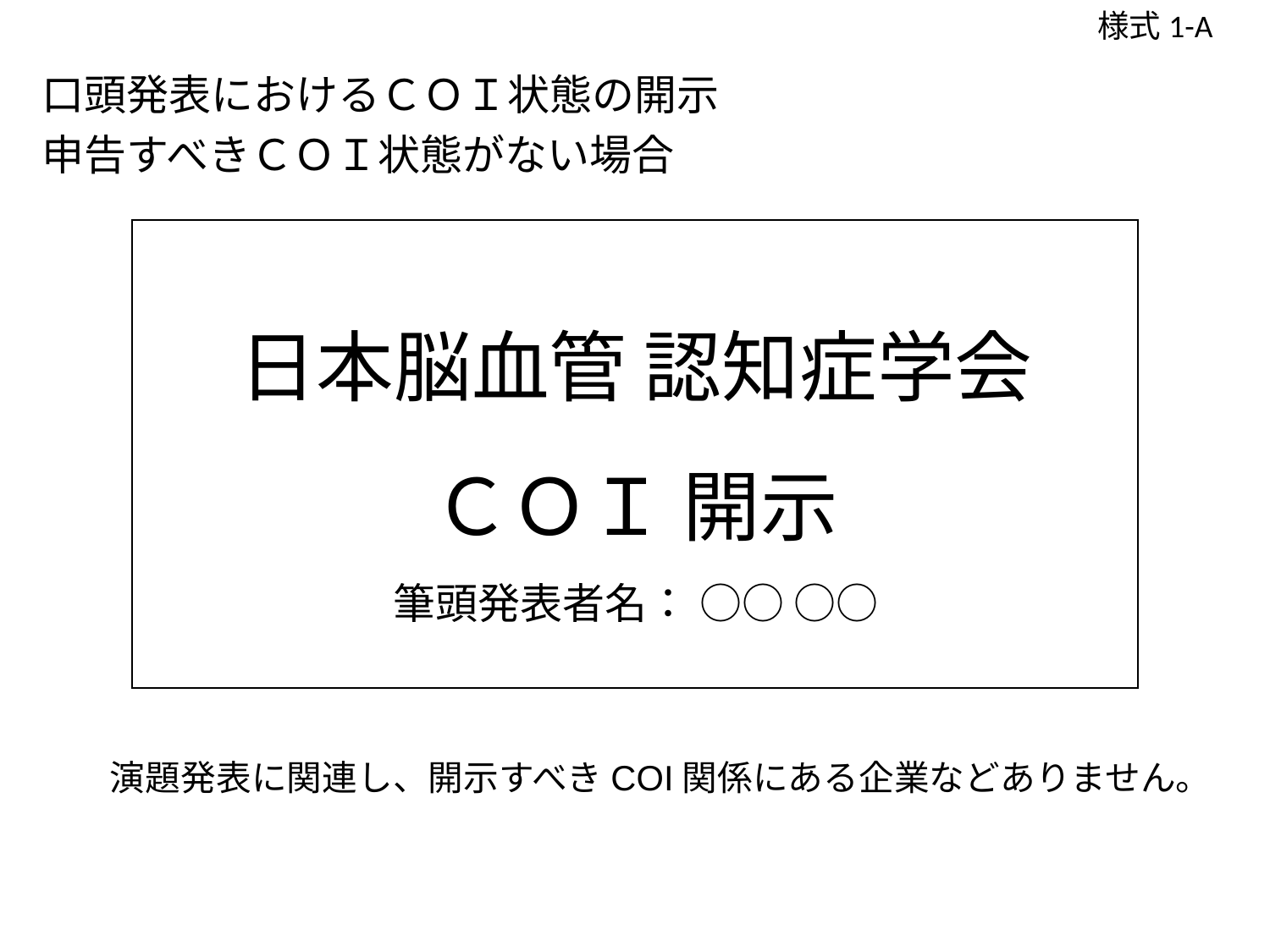

様式1-A
口頭発表におけるＣＯＩ状態の開示
申告すべきＣＯＩ状態がない場合

日本脳血管 認知症学会
ＣＯＩ 開示
筆頭発表者名： ○○ ○○
演題発表に関連し、開示すべきCOI関係にある企業などありません。